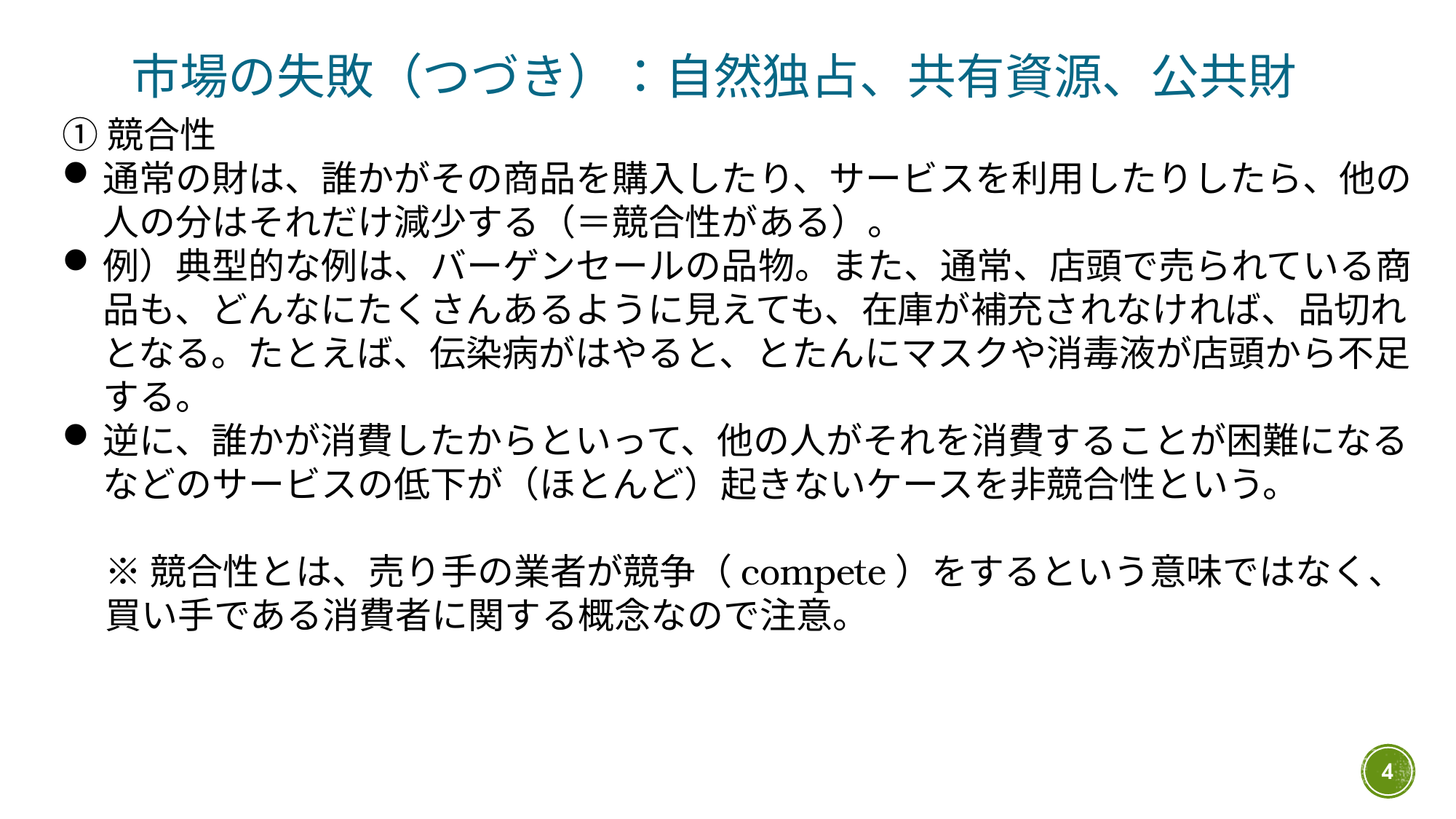

市場の失敗（つづき）：自然独占、共有資源、公共財
①競合性
通常の財は、誰かがその商品を購入したり、サービスを利用したりしたら、他の人の分はそれだけ減少する（＝競合性がある）。
例）典型的な例は、バーゲンセールの品物。また、通常、店頭で売られている商品も、どんなにたくさんあるように見えても、在庫が補充されなければ、品切れとなる。たとえば、伝染病がはやると、とたんにマスクや消毒液が店頭から不足する。
逆に、誰かが消費したからといって、他の人がそれを消費することが困難になるなどのサービスの低下が（ほとんど）起きないケースを非競合性という。

※競合性とは、売り手の業者が競争（compete）をするという意味ではなく、買い手である消費者に関する概念なので注意。
4